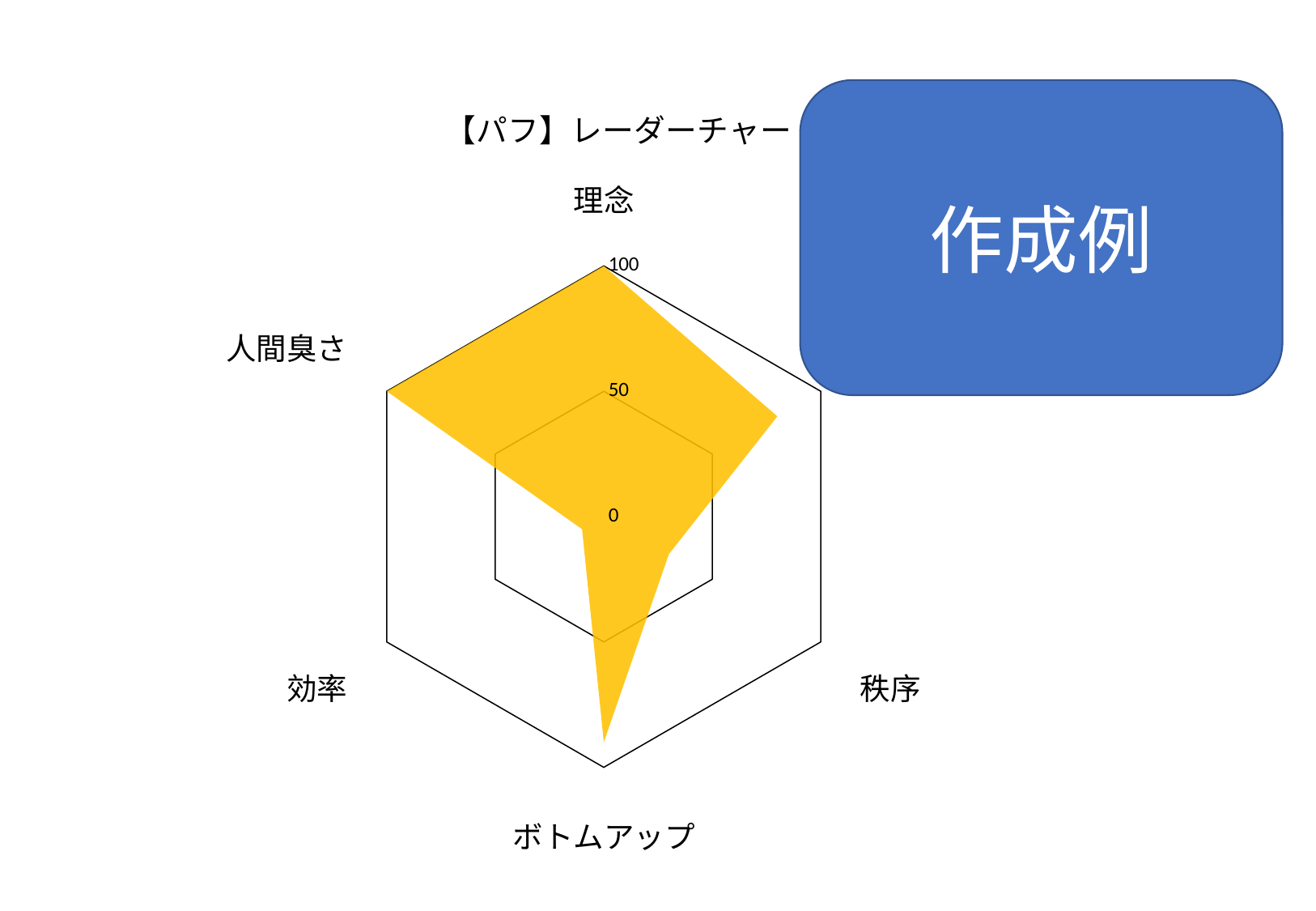

### Chart:

| Category | 【パフ】レーダーチャート |
|---|---|
| 理念 | 100.0 |
| チームワーク | 80.0 |
| 秩序 | 30.0 |
| ボトムアップ | 90.0 |
| 効率 | 10.0 |
| 人間臭さ | 100.0 |
作成例